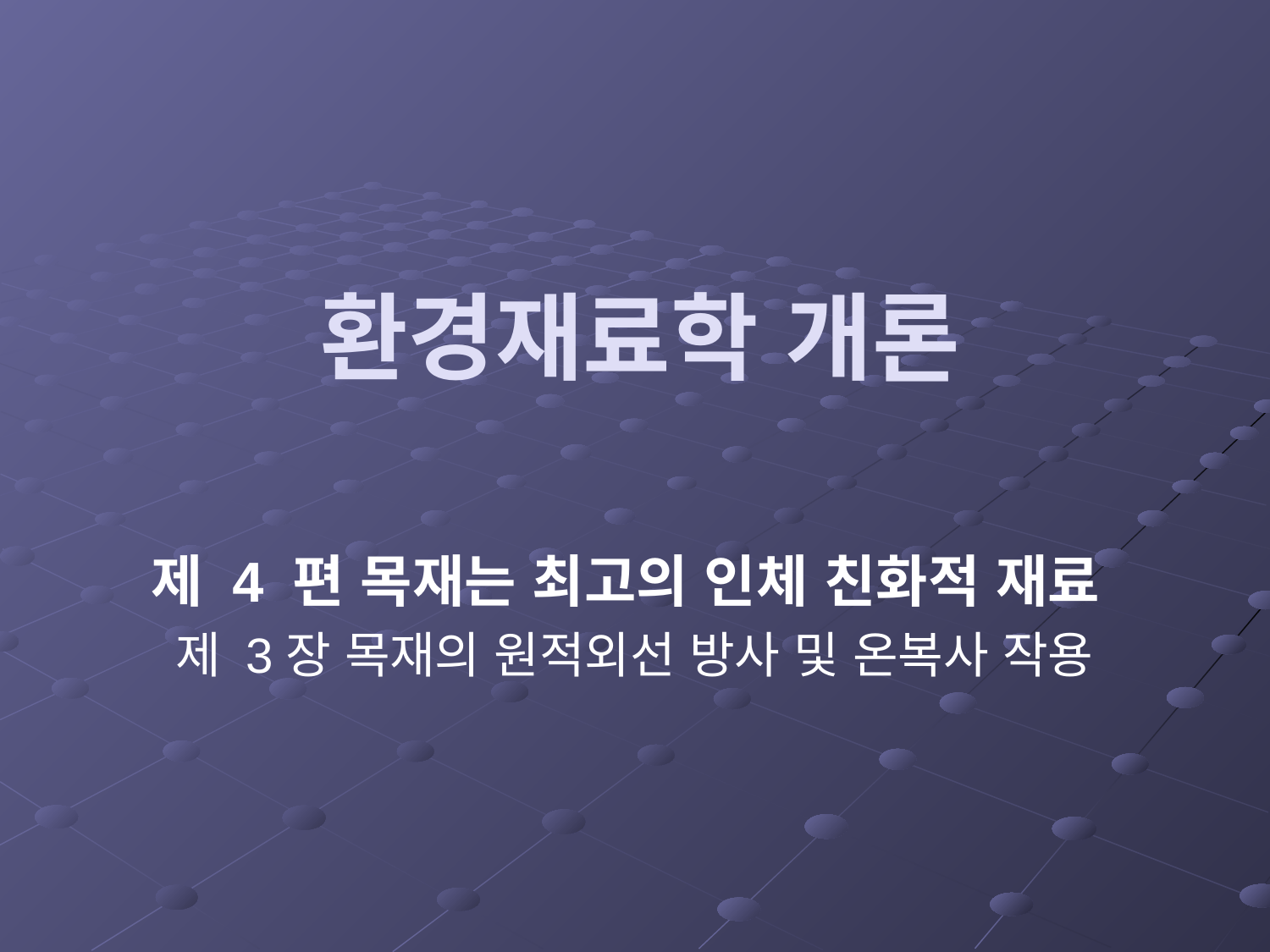

# 환경재료학 개론
제 4 편 목재는 최고의 인체 친화적 재료
제 3장 목재의 원적외선 방사 및 온복사 작용